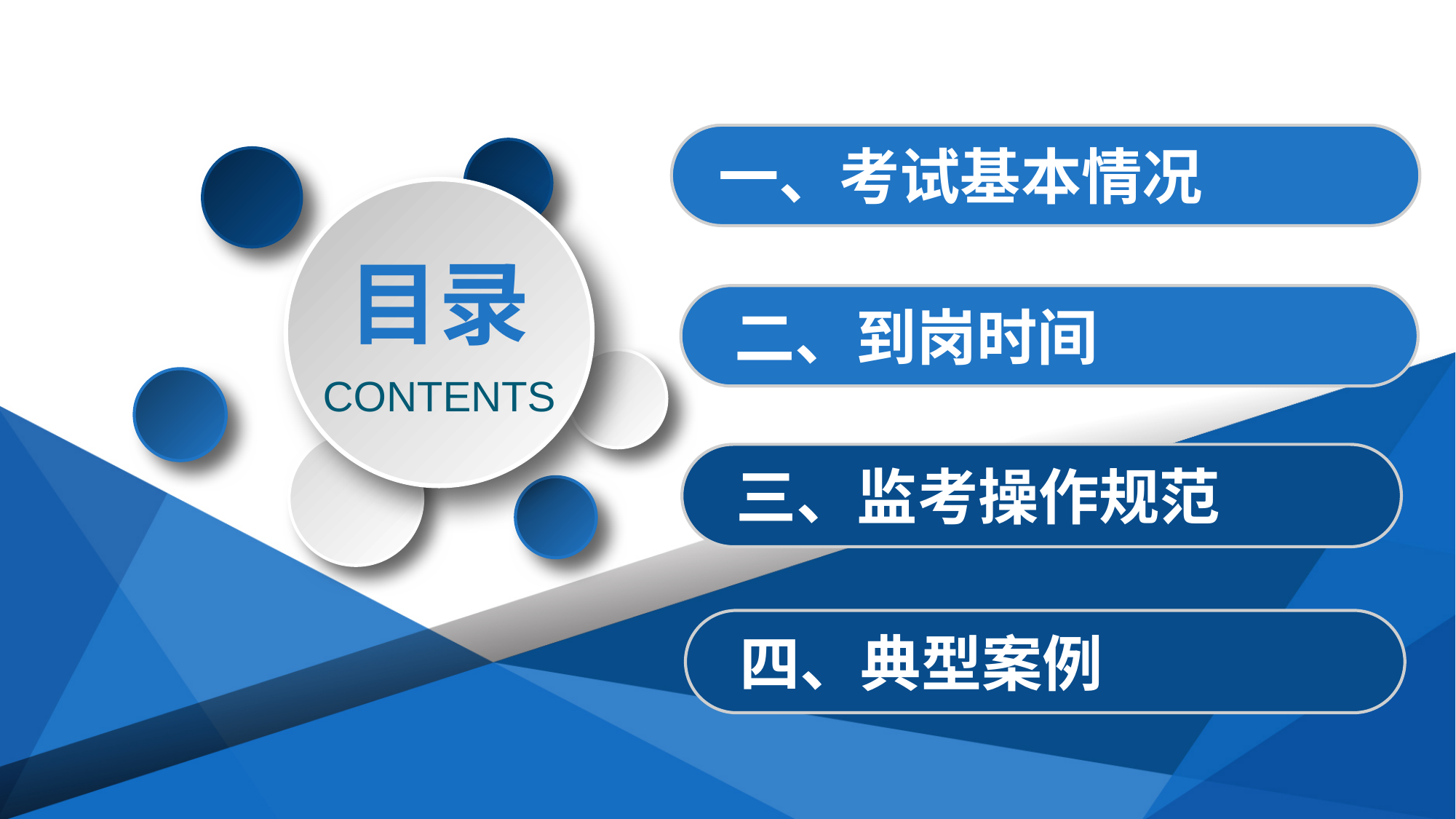

一、考试基本情况

PART 02   工作完成情况
目录
 二、到岗时间

CONTENTS

 三、监考操作规范

 四、典型案例